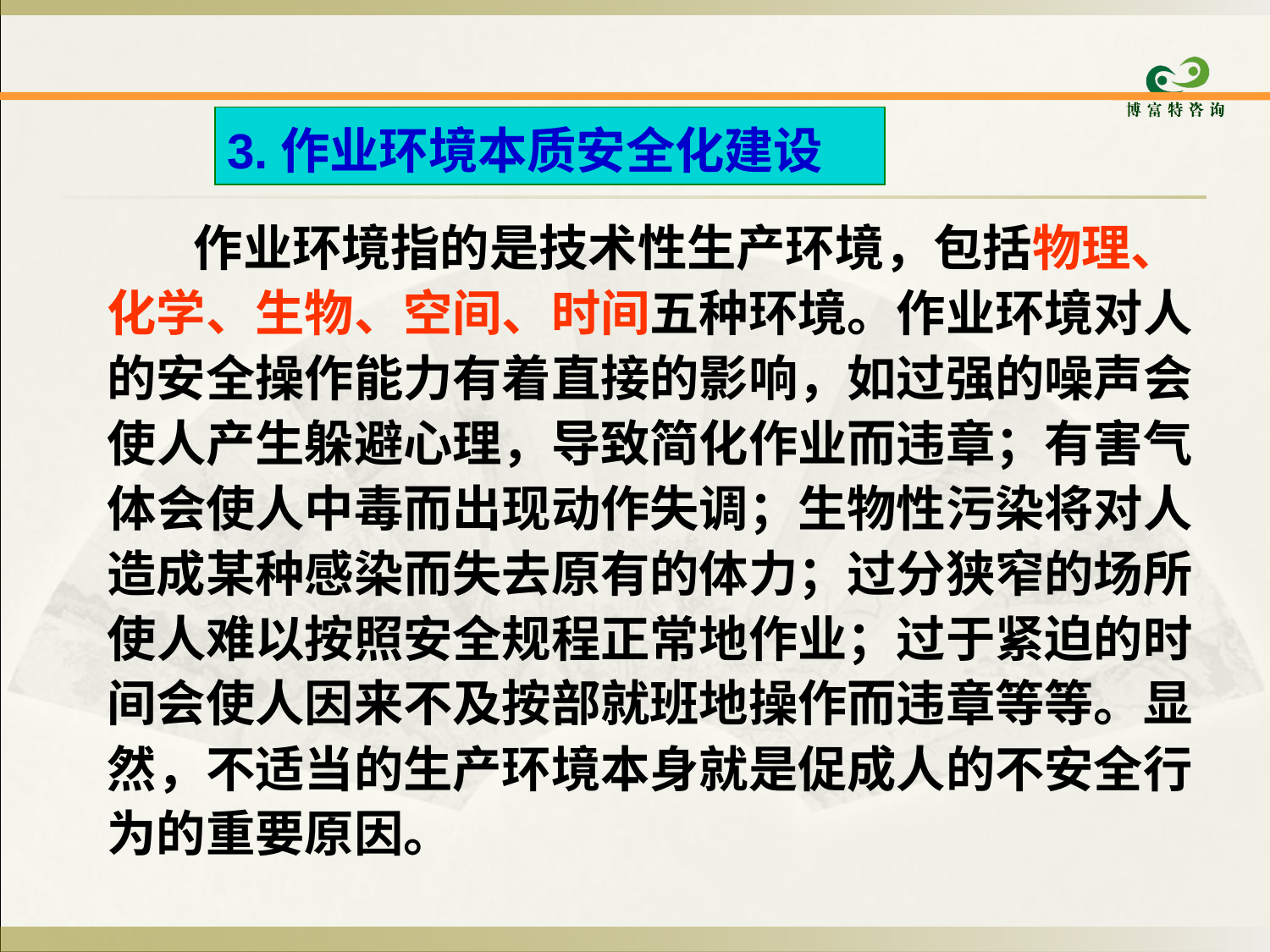

3.作业环境本质安全化建设

　作业环境指的是技术性生产环境，包括物理、化学、生物、空间、时间五种环境。作业环境对人的安全操作能力有着直接的影响，如过强的噪声会使人产生躲避心理，导致简化作业而违章；有害气体会使人中毒而出现动作失调；生物性污染将对人造成某种感染而失去原有的体力；过分狭窄的场所使人难以按照安全规程正常地作业；过于紧迫的时间会使人因来不及按部就班地操作而违章等等。显然，不适当的生产环境本身就是促成人的不安全行为的重要原因。
69